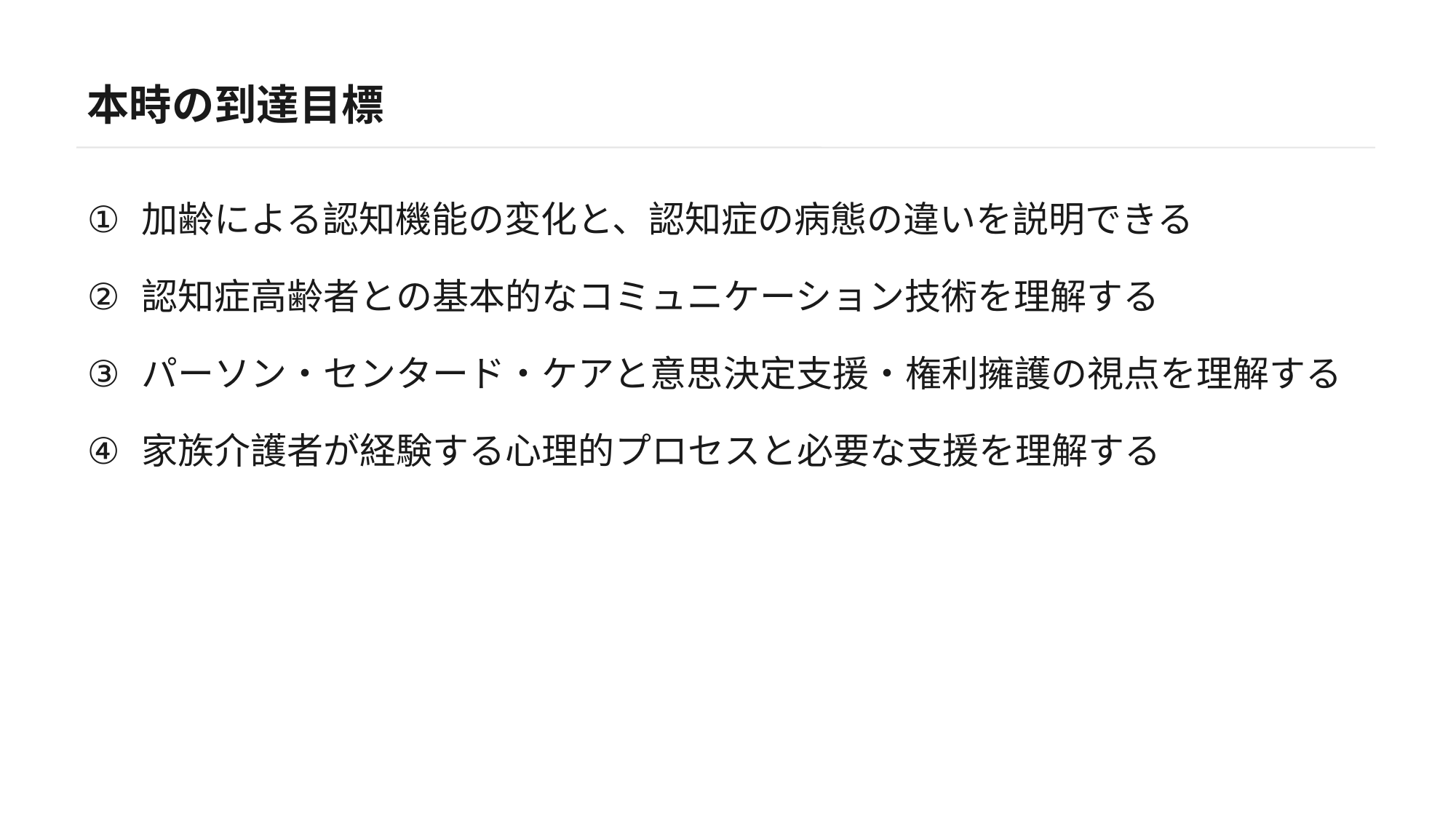

本時の到達目標

加齢による認知機能の変化と、認知症の病態の違いを説明できる
認知症高齢者との基本的なコミュニケーション技術を理解する
パーソン・センタード・ケアと意思決定支援・権利擁護の視点を理解する
家族介護者が経験する心理的プロセスと必要な支援を理解する